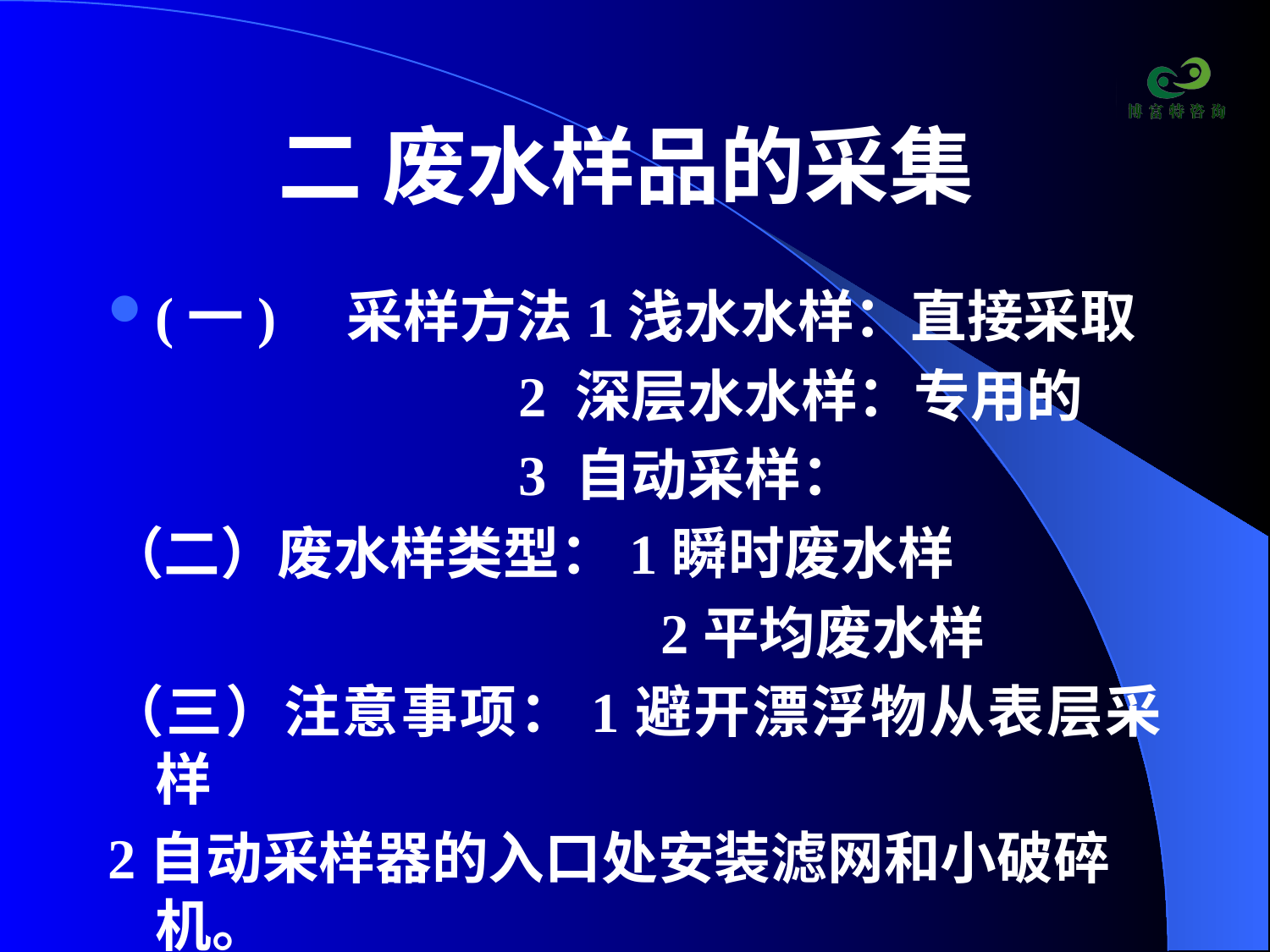

# 二 废水样品的采集
(一)    采样方法1浅水水样：直接采取
                             2 深层水水样：专用的
                             3 自动采样：
（二）废水样类型：1瞬时废水样
                                       2平均废水样
（三）注意事项：1避开漂浮物从表层采样
2自动采样器的入口处安装滤网和小破碎机。